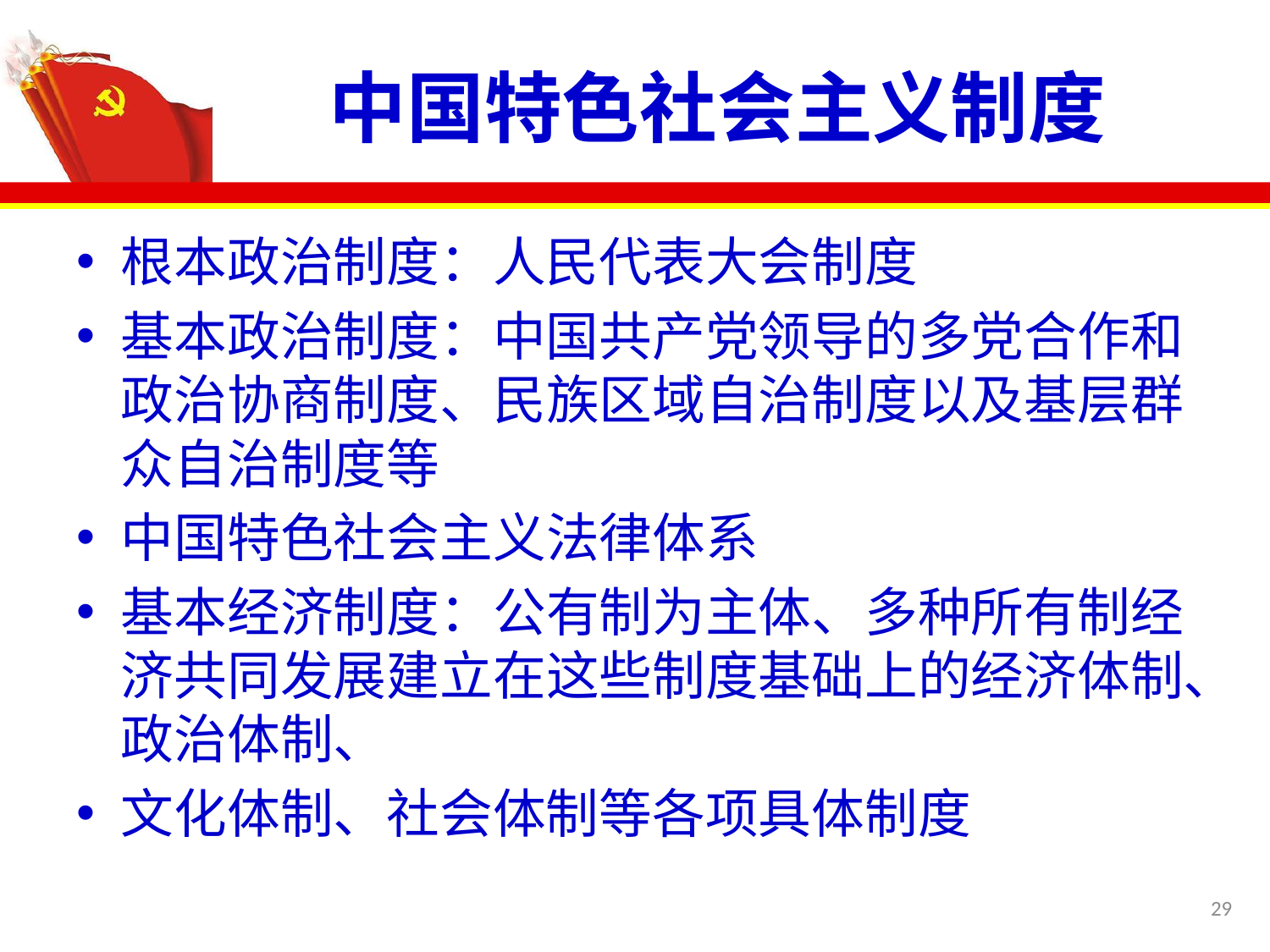

# 中国特色社会主义制度
根本政治制度：人民代表大会制度
基本政治制度：中国共产党领导的多党合作和政治协商制度、民族区域自治制度以及基层群众自治制度等
中国特色社会主义法律体系
基本经济制度：公有制为主体、多种所有制经济共同发展建立在这些制度基础上的经济体制、政治体制、
文化体制、社会体制等各项具体制度

29